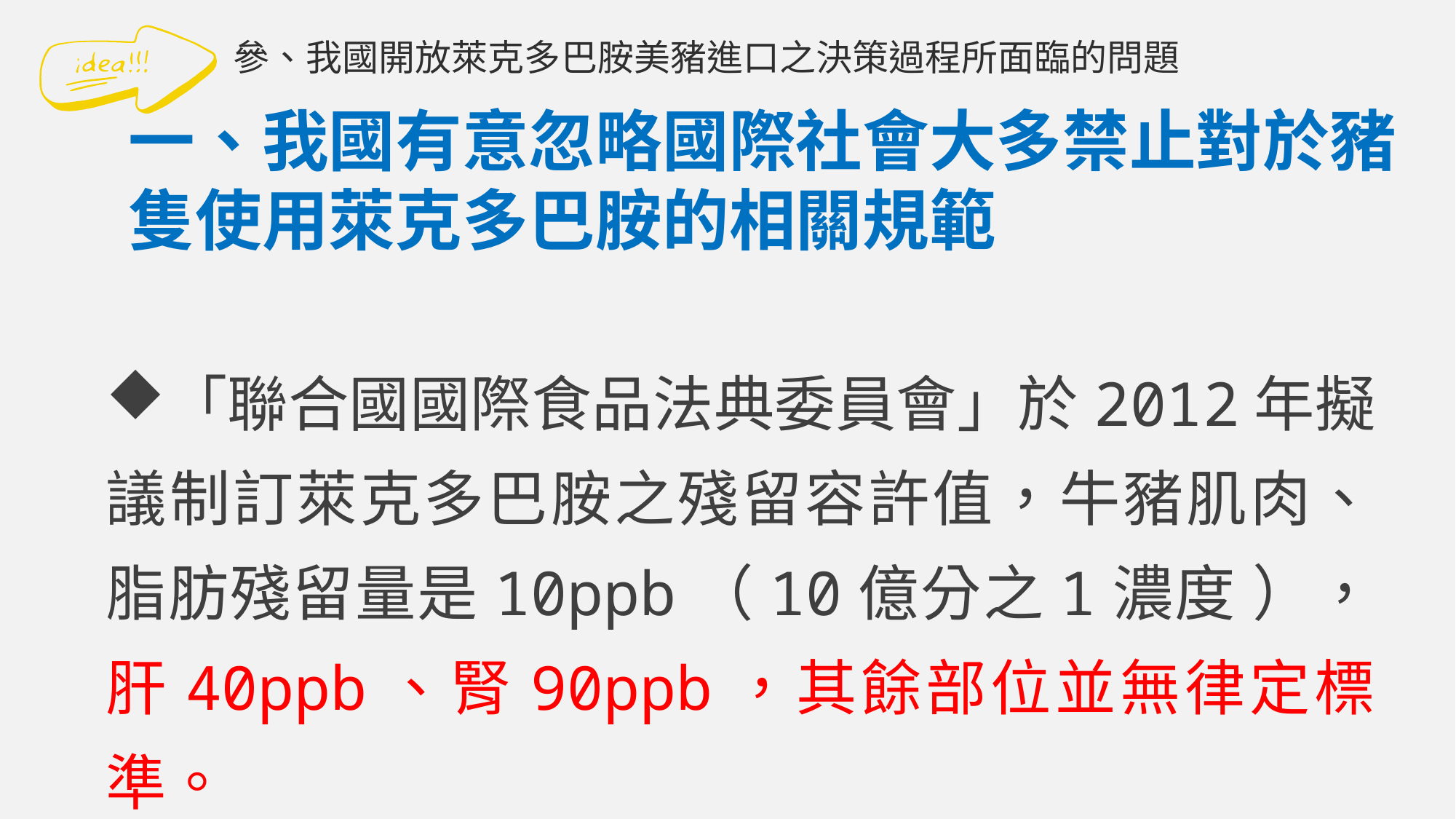

參、我國開放萊克多巴胺美豬進口之決策過程所面臨的問題
一、我國有意忽略國際社會大多禁止對於豬隻使用萊克多巴胺的相關規範
「聯合國國際食品法典委員會」於2012年擬議制訂萊克多巴胺之殘留容許值，牛豬肌肉、脂肪殘留量是10ppb（10億分之1濃度 ），肝40ppb、腎90ppb，其餘部位並無律定標準。